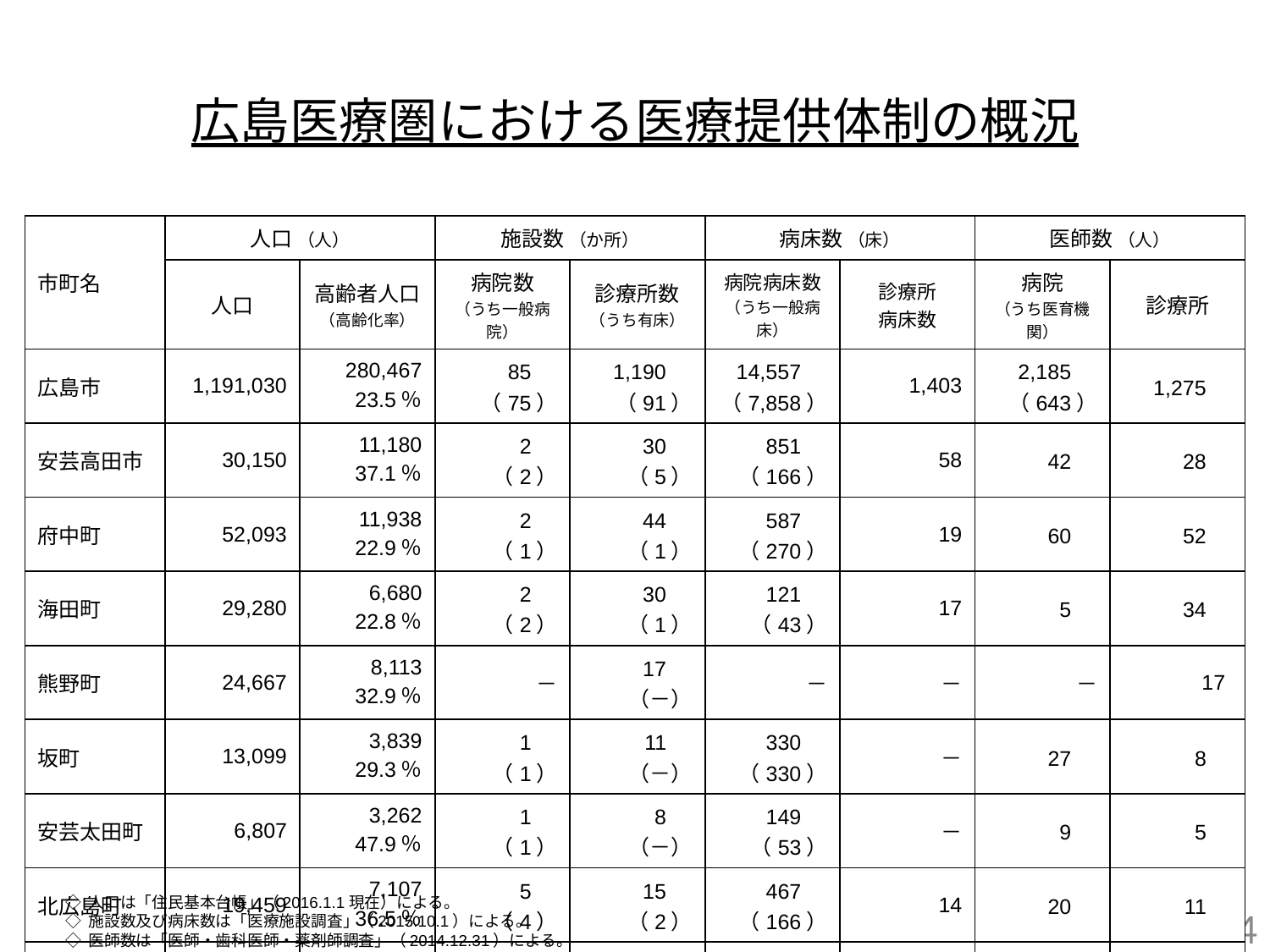

広島医療圏における医療提供体制の概況
| 市町名 | 人口 （人） |  | 施設数 （か所） |  | 病床数 （床） |  | 医師数 （人） |  |
| --- | --- | --- | --- | --- | --- | --- | --- | --- |
|  | 人口 | 高齢者人口 （高齢化率） | 病院数 （うち一般病院） | 診療所数 （うち有床） | 病院病床数 （うち一般病床） | 診療所 病床数 | 病院 （うち医育機関） | 診療所 |
| 広島市 | 1,191,030 | 280,467 23.5％ | 85） （75） | 1,190） （91） | 14,557） （7,858） | 1,403 | 2,185） （643） | 1,275） |
| 安芸高田市 | 30,150 | 11,180 37.1％ | 2） （2） | 30） （5） | 851） （166） | 58 | 42） | 28） |
| 府中町 | 52,093 | 11,938 22.9％ | 2） （1） | 44） （1） | 587） （270） | 19 | 60） | 52） |
| 海田町 | 29,280 | 6,680 22.8％ | 2） （2） | 30） （1） | 121） （43） | 17 | 5） | 34） |
| 熊野町 | 24,667 | 8,113 32.9％ | － | 17） （－） | － | － | － | 17) |
| 坂町 | 13,099 | 3,839 29.3％ | 1） （1） | 11） （－） | 330） （330） | － | 27） | 8） |
| 安芸太田町 | 6,807 | 3,262 47.9％ | 1） （1） | 8） （－） | 149） （53） | － | 9） | 5） |
| 北広島町 | 19,459 | 7,107 36.5％ | 5） （4） | 15） （2） | 467） （166） | 14 | 20） | 11） |
| 合計 | 1,366,585 | 332,586 24.3％ | 98） （86） | 1,345） （100） | 17,062） （8,886） | 1,511 | 2,348） （643） | 1,430） |
◇ 人口は「住民基本台帳」（2016.1.1現在）による。
◇ 施設数及び病床数は「医療施設調査」（2015.10.1）による。
◇ 医師数は「医師・歯科医師・薬剤師調査」（2014.12.31）による。
4